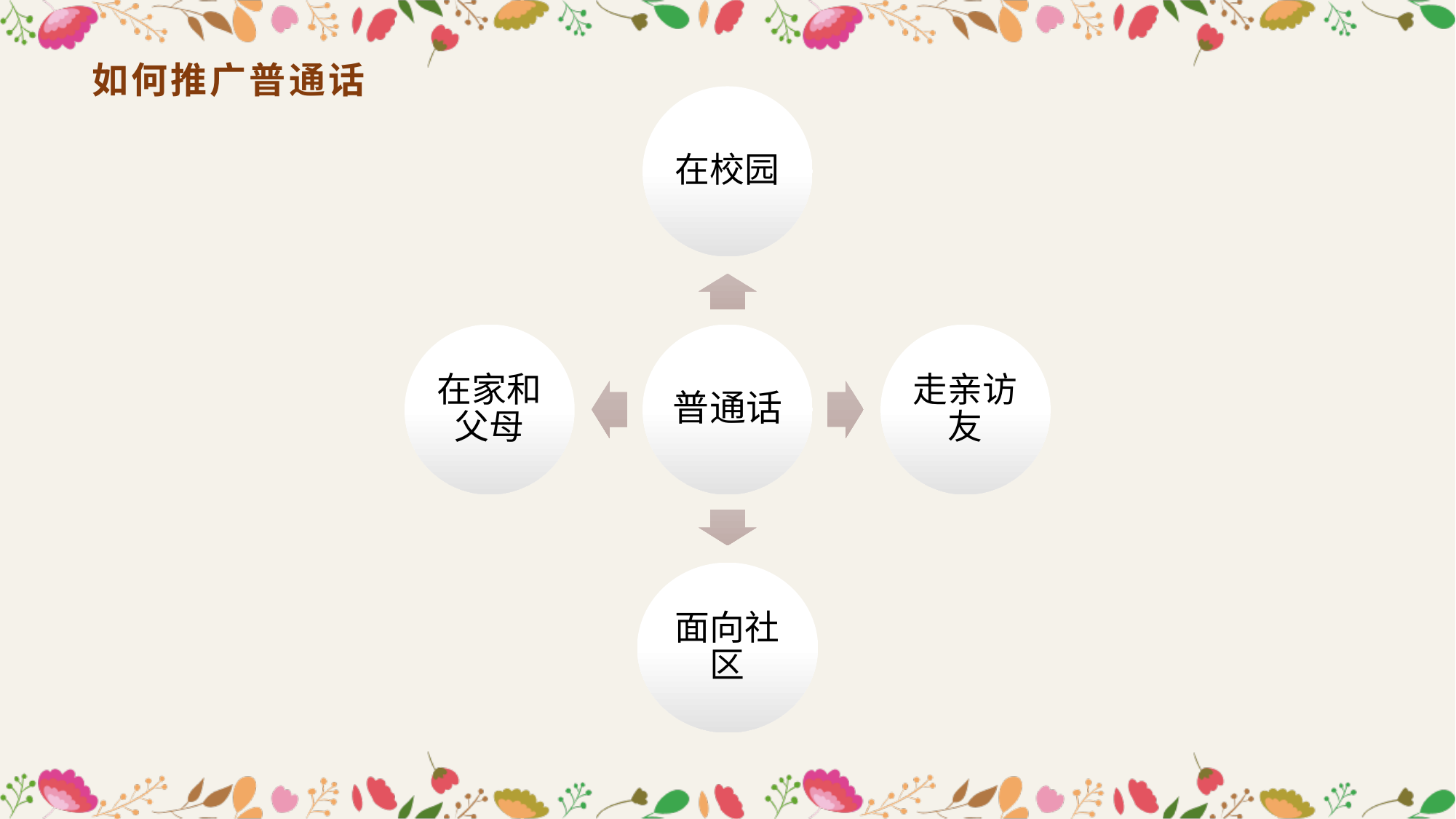

# 如何推广普通话
普通话

在校园

走亲访友

面向社区

在家和父母